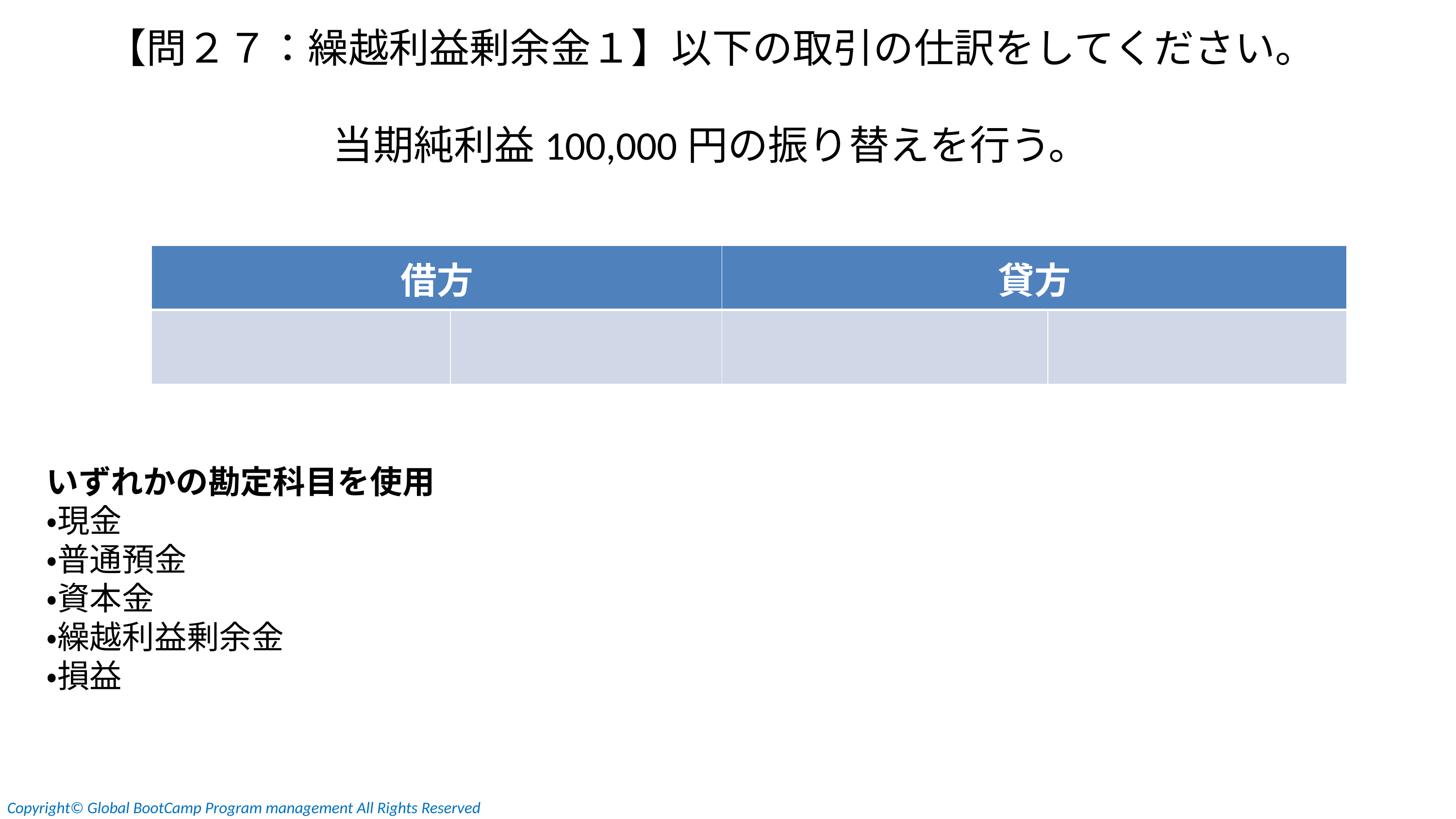

【問２７：繰越利益剰余金１】以下の取引の仕訳をしてください。

当期純利益100,000円の振り替えを行う。
| 借方 |  | 貸方 |  |
| --- | --- | --- | --- |
|  |  |  |  |
いずれかの勘定科目を使用
・現金
・普通預金
・資本金
・繰越利益剰余金
・損益